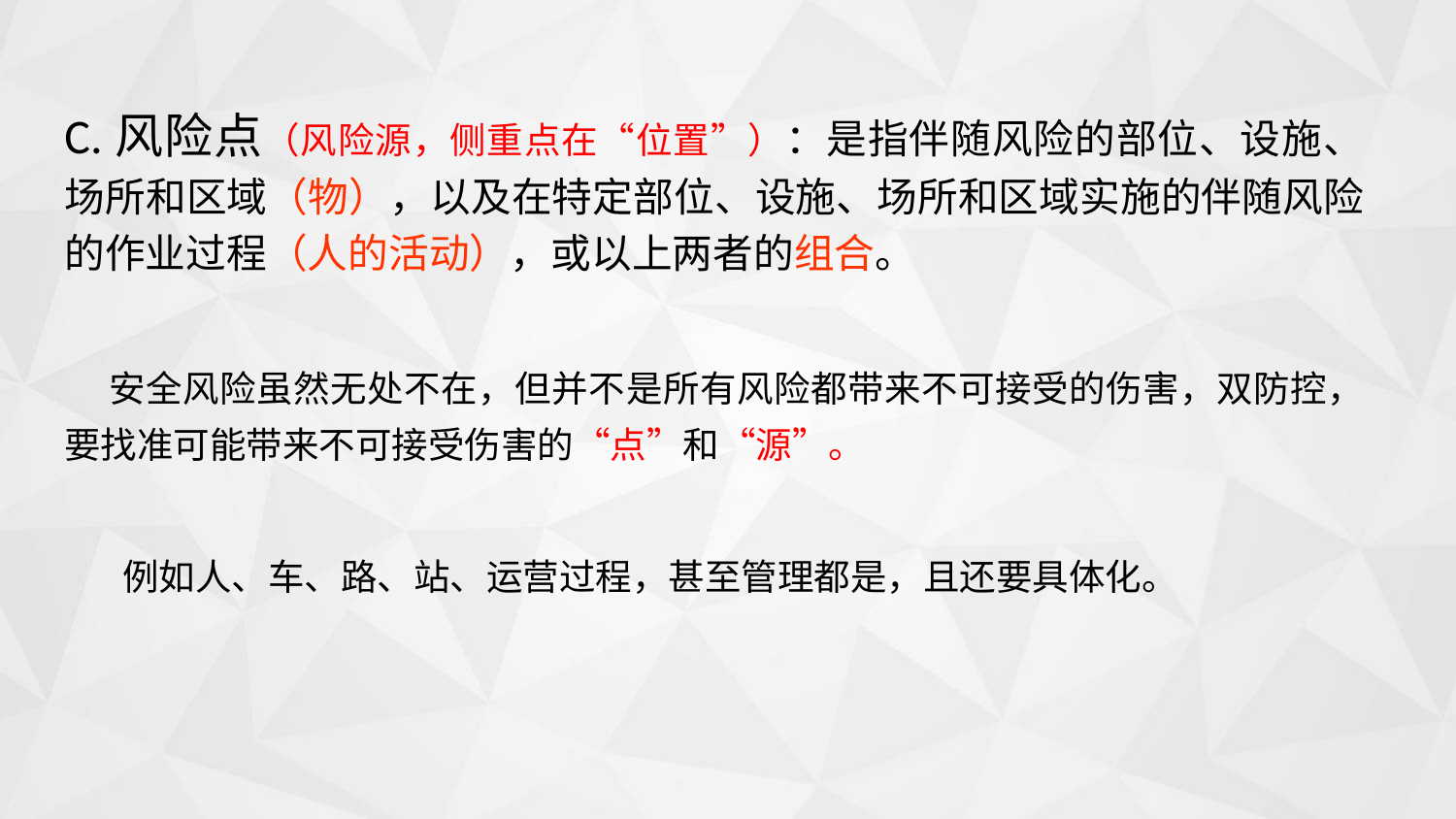

C.风险点（风险源，侧重点在“位置”）：是指伴随风险的部位、设施、场所和区域（物），以及在特定部位、设施、场所和区域实施的伴随风险的作业过程（人的活动），或以上两者的组合。

    安全风险虽然无处不在，但并不是所有风险都带来不可接受的伤害，双防控，要找准可能带来不可接受伤害的“点”和“源”。

      例如人、车、路、站、运营过程，甚至管理都是，且还要具体化。